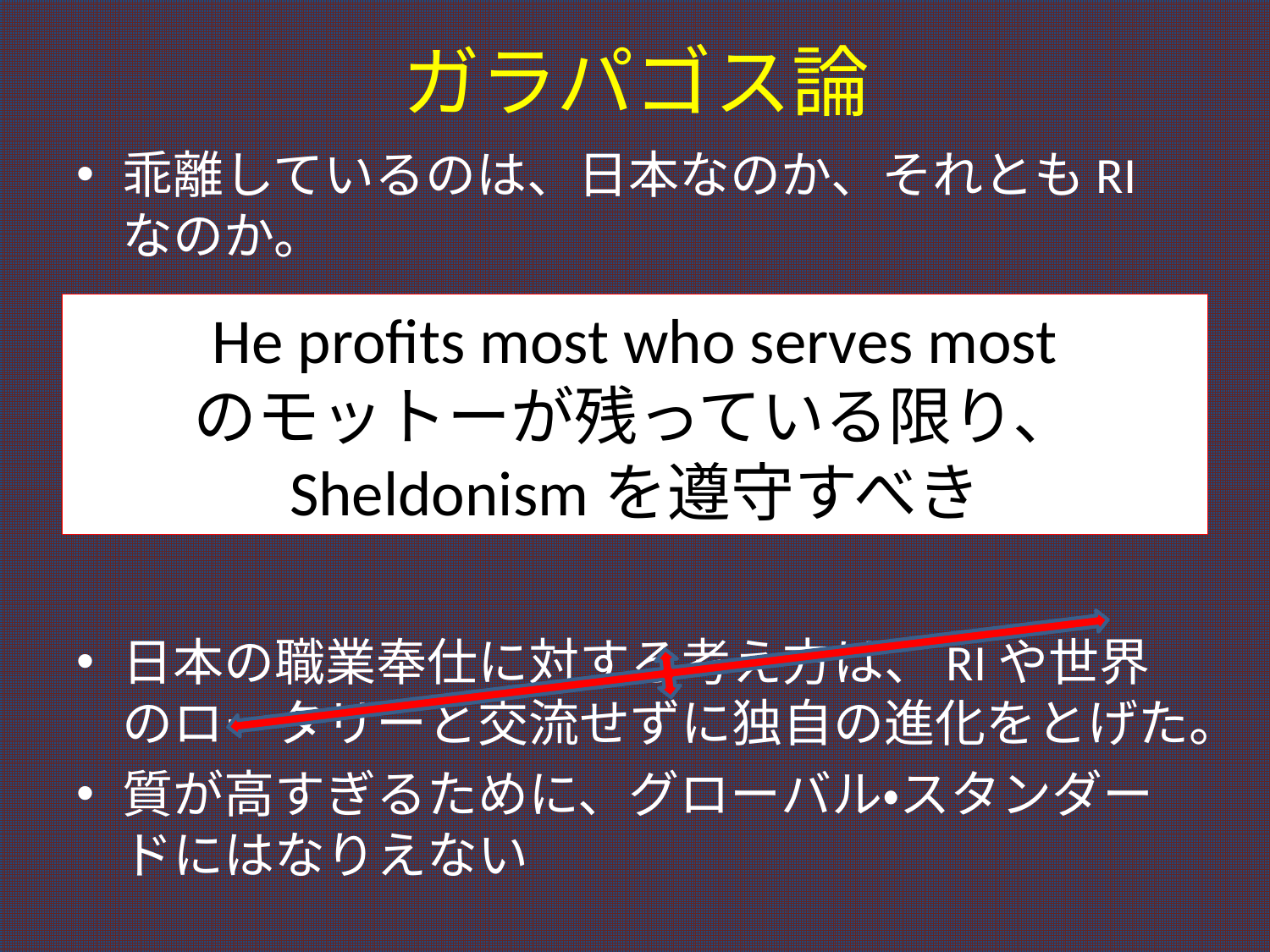

# ガラパゴス論
乖離しているのは、日本なのか、それともRIなのか。

日本の職業奉仕に対する考え方は、RIや世界のロータリーと交流せずに独自の進化をとげた。
質が高すぎるために、グローバル・スタンダードにはなりえない
He profits most who serves most
のモットーが残っている限り、
Sheldonismを遵守すべき